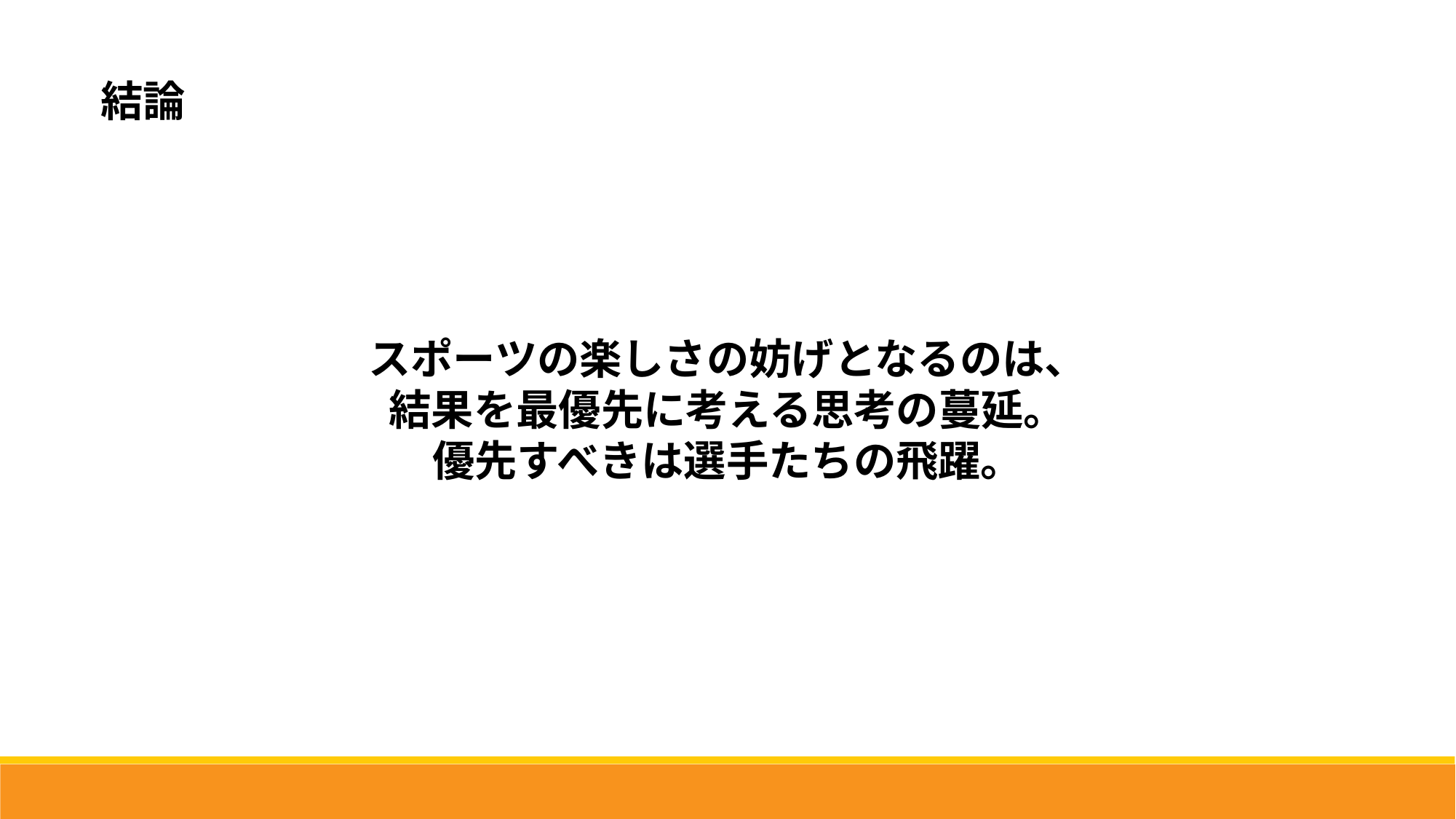

結論
スポーツの楽しさの妨げとなるのは、
結果を最優先に考える思考の蔓延。
優先すべきは選手たちの飛躍。